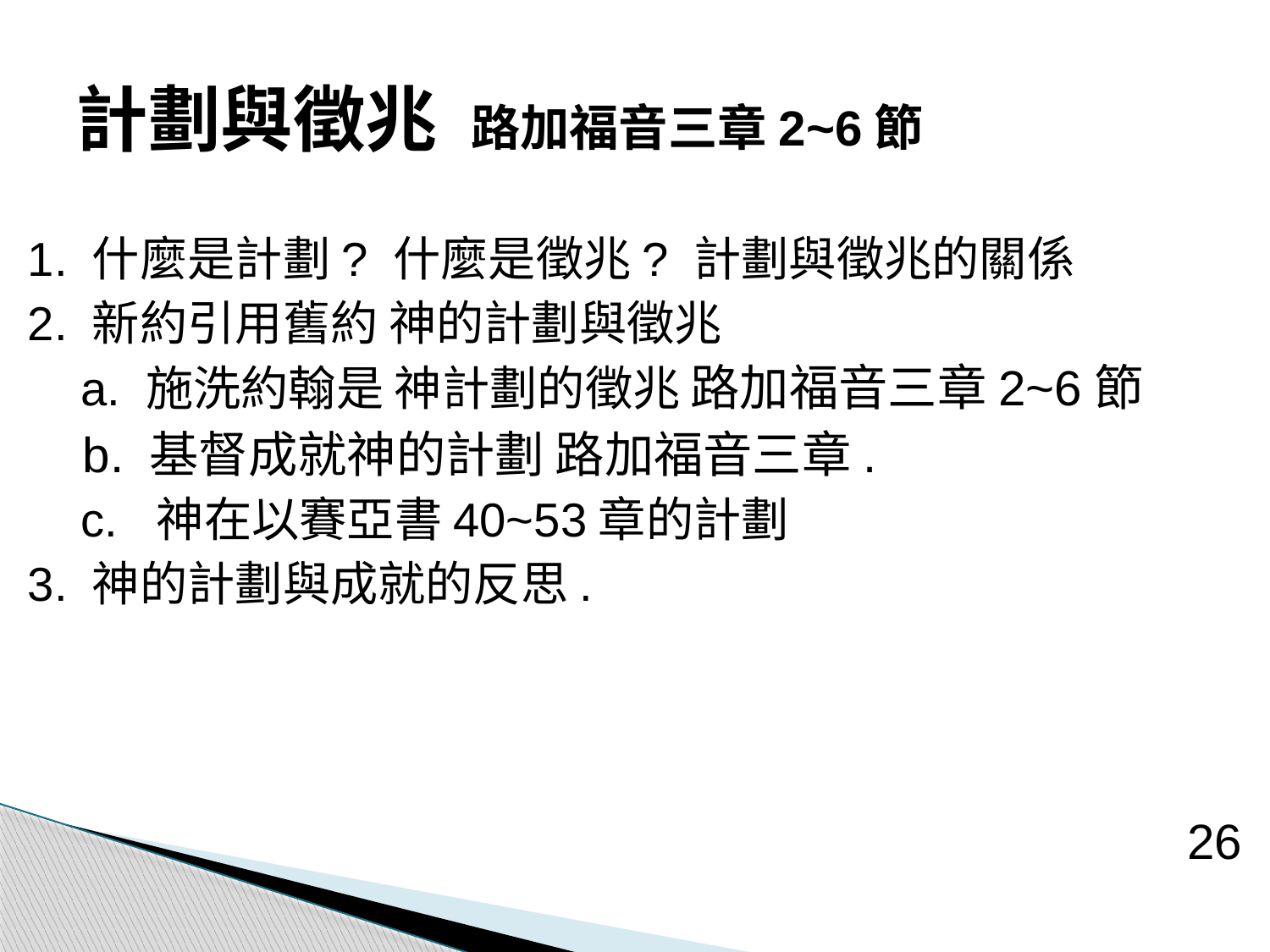

# 計劃與徵兆  路加福音三章2~6節
1. 什麼是計劃? 什麼是徵兆? 計劃與徵兆的關係
2. 新約引用舊約 神的計劃與徵兆
    a. 施洗約翰是 神計劃的徵兆 路加福音三章2~6節
    b. 基督成就神的計劃 路加福音三章.
    c.  神在以賽亞書40~53章的計劃
3. 神的計劃與成就的反思.
26